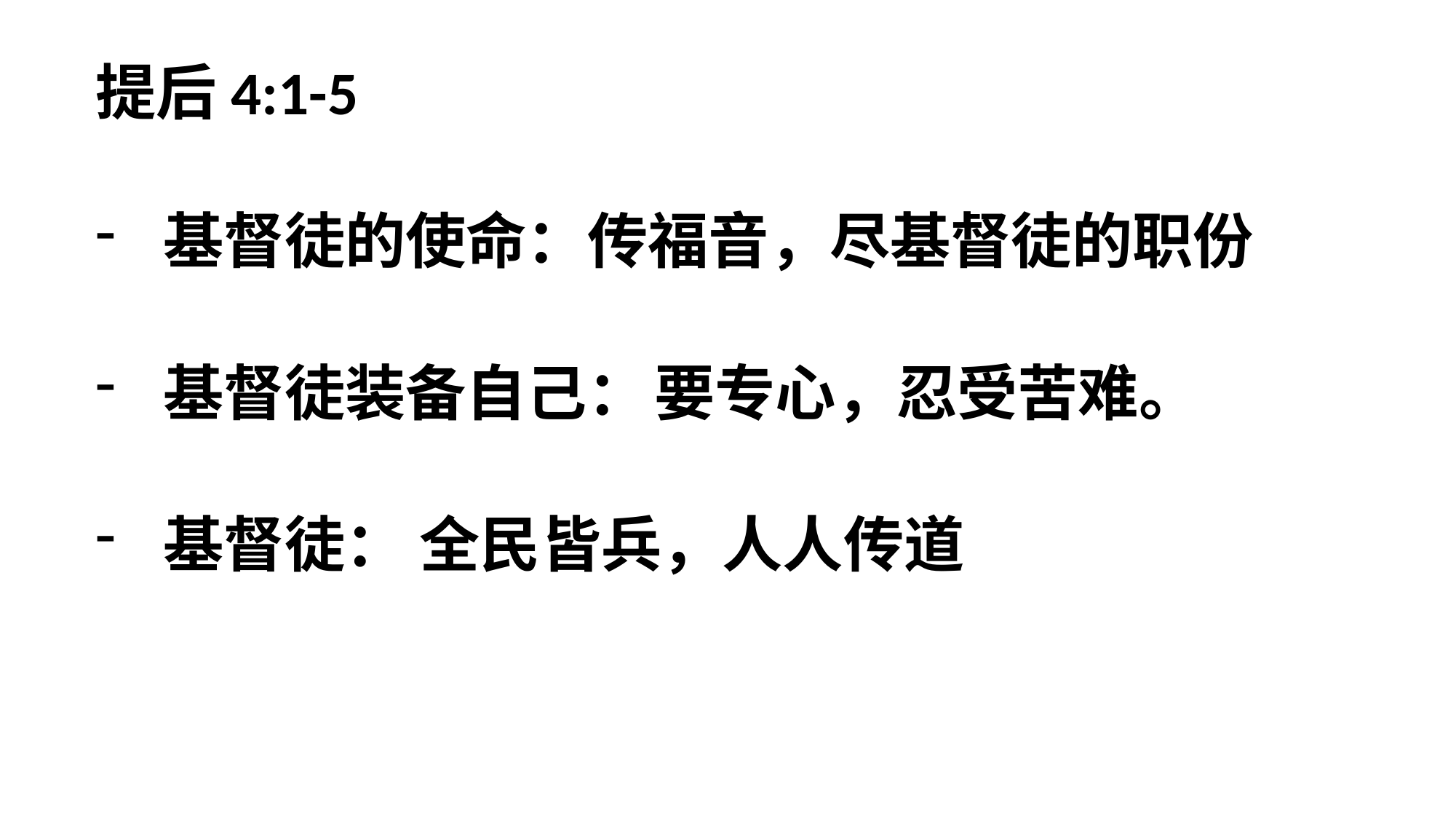

提后4:1-5

基督徒的使命：传福音，尽基督徒的职份

基督徒装备自己： 要专心，忍受苦难。

基督徒： 全民皆兵，人人传道